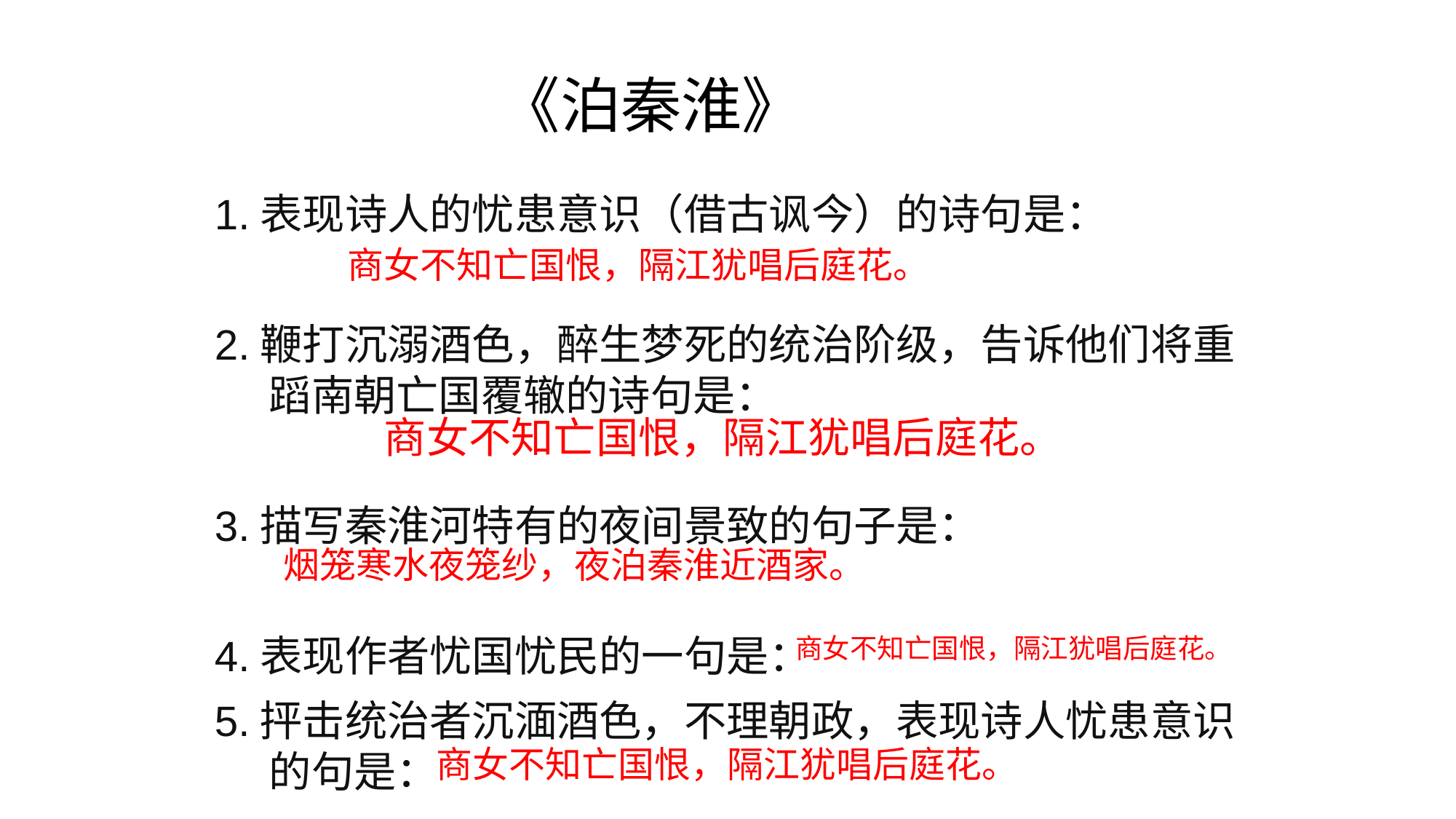

# 《泊秦淮》
1.表现诗人的忧患意识（借古讽今）的诗句是：

2.鞭打沉溺酒色，醉生梦死的统治阶级，告诉他们将重蹈南朝亡国覆辙的诗句是：

3.描写秦淮河特有的夜间景致的句子是：

4.表现作者忧国忧民的一句是：
5.抨击统治者沉湎酒色，不理朝政，表现诗人忧患意识的句是：
商女不知亡国恨，隔江犹唱后庭花。
商女不知亡国恨，隔江犹唱后庭花。
烟笼寒水夜笼纱，夜泊秦淮近酒家。
商女不知亡国恨，隔江犹唱后庭花。
商女不知亡国恨，隔江犹唱后庭花。